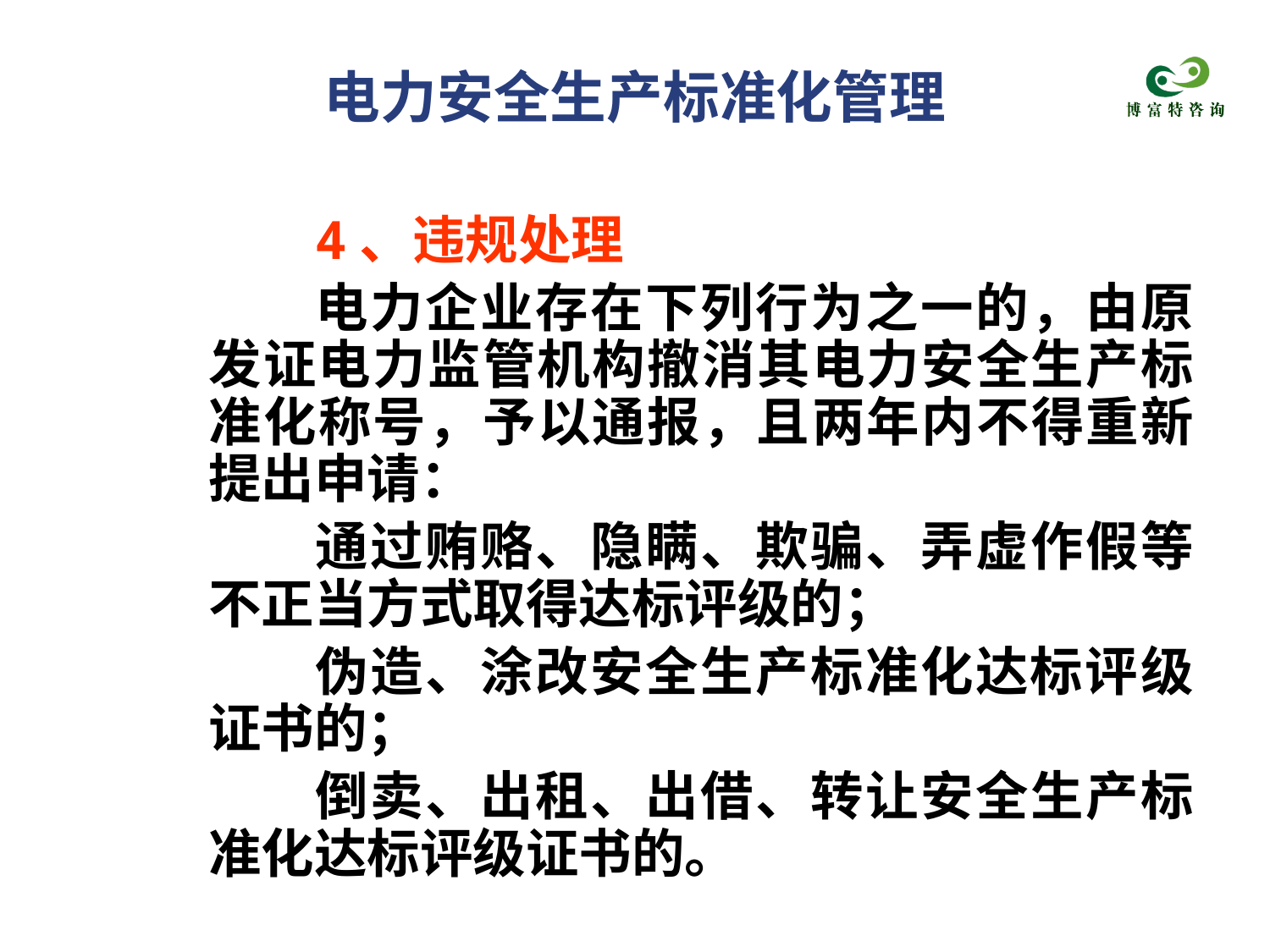

# 电力安全生产标准化管理
4、违规处理
电力企业存在下列行为之一的，由原发证电力监管机构撤消其电力安全生产标准化称号，予以通报，且两年内不得重新提出申请：
通过贿赂、隐瞒、欺骗、弄虚作假等不正当方式取得达标评级的；
伪造、涂改安全生产标准化达标评级证书的；
倒卖、出租、出借、转让安全生产标准化达标评级证书的。